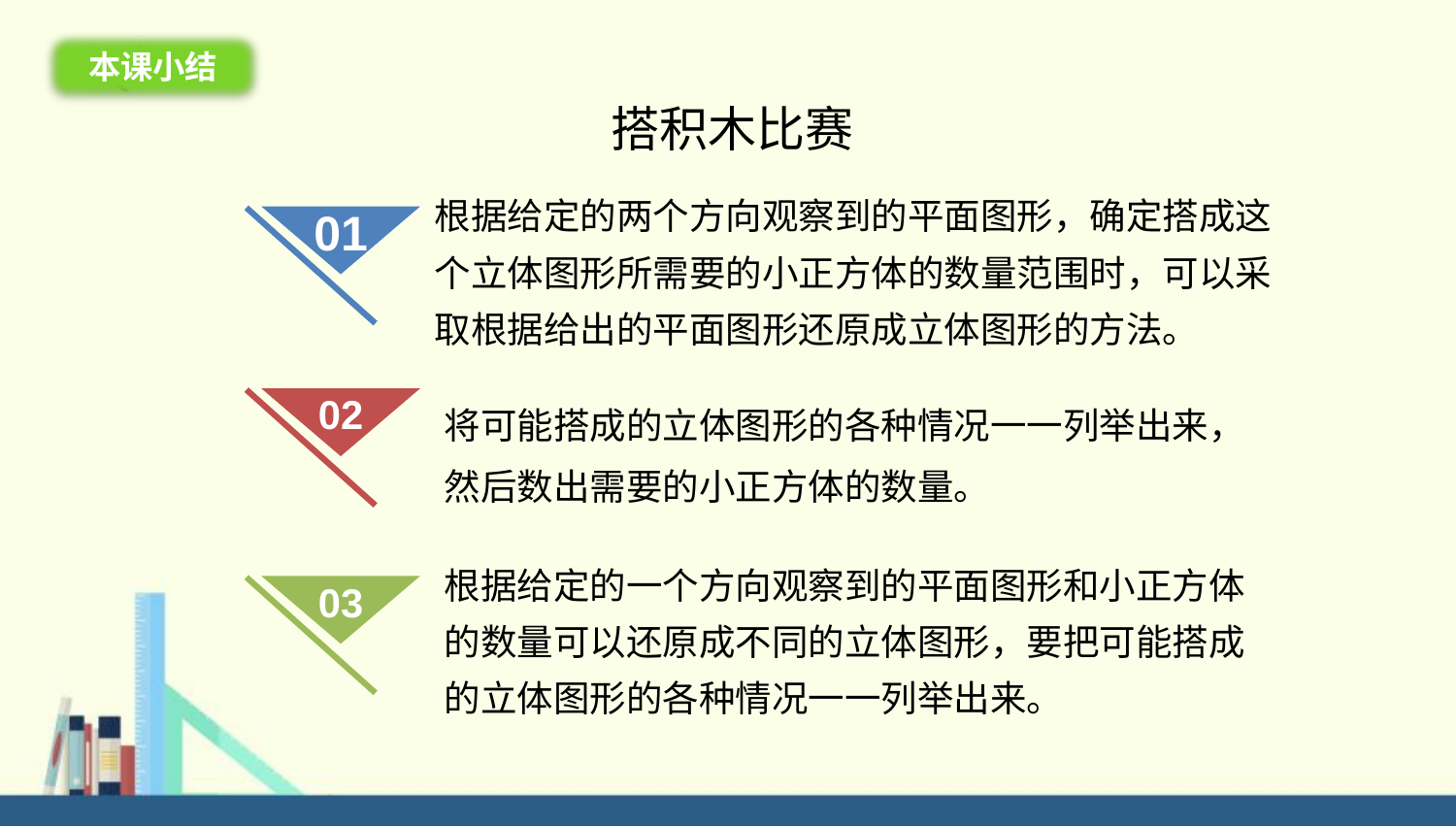

本课小结
搭积木比赛
根据给定的两个方向观察到的平面图形，确定搭成这个立体图形所需要的小正方体的数量范围时，可以采取根据给出的平面图形还原成立体图形的方法。
01
02
将可能搭成的立体图形的各种情况一一列举出来，然后数出需要的小正方体的数量。
03
根据给定的一个方向观察到的平面图形和小正方体的数量可以还原成不同的立体图形，要把可能搭成的立体图形的各种情况一一列举出来。